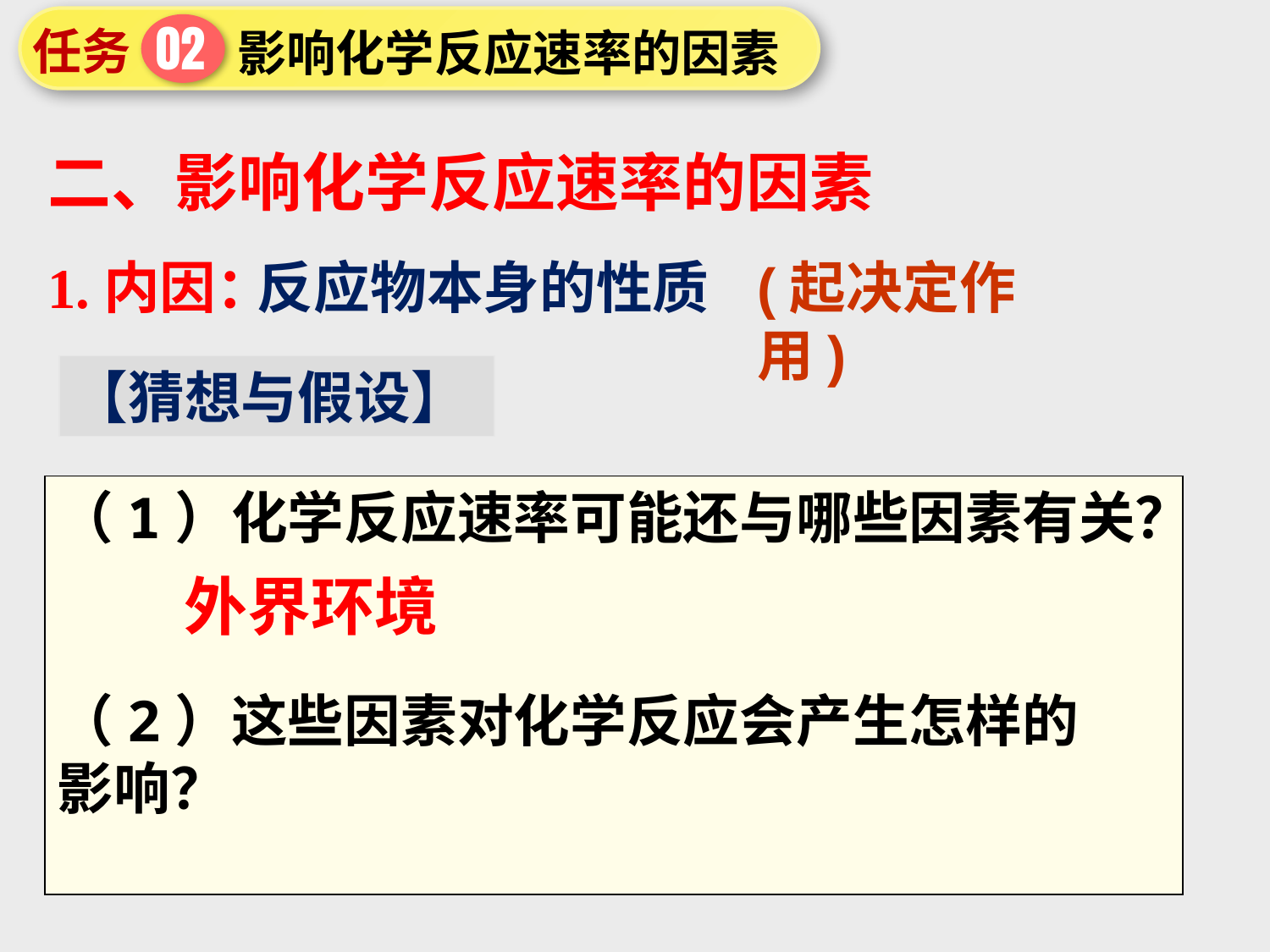

任务

02
影响化学反应速率的因素
二、影响化学反应速率的因素
1.内因：
反应物本身的性质
(起决定作用)
【猜想与假设】
（1）化学反应速率可能还与哪些因素有关？

（2）这些因素对化学反应会产生怎样的        影响？

外界环境